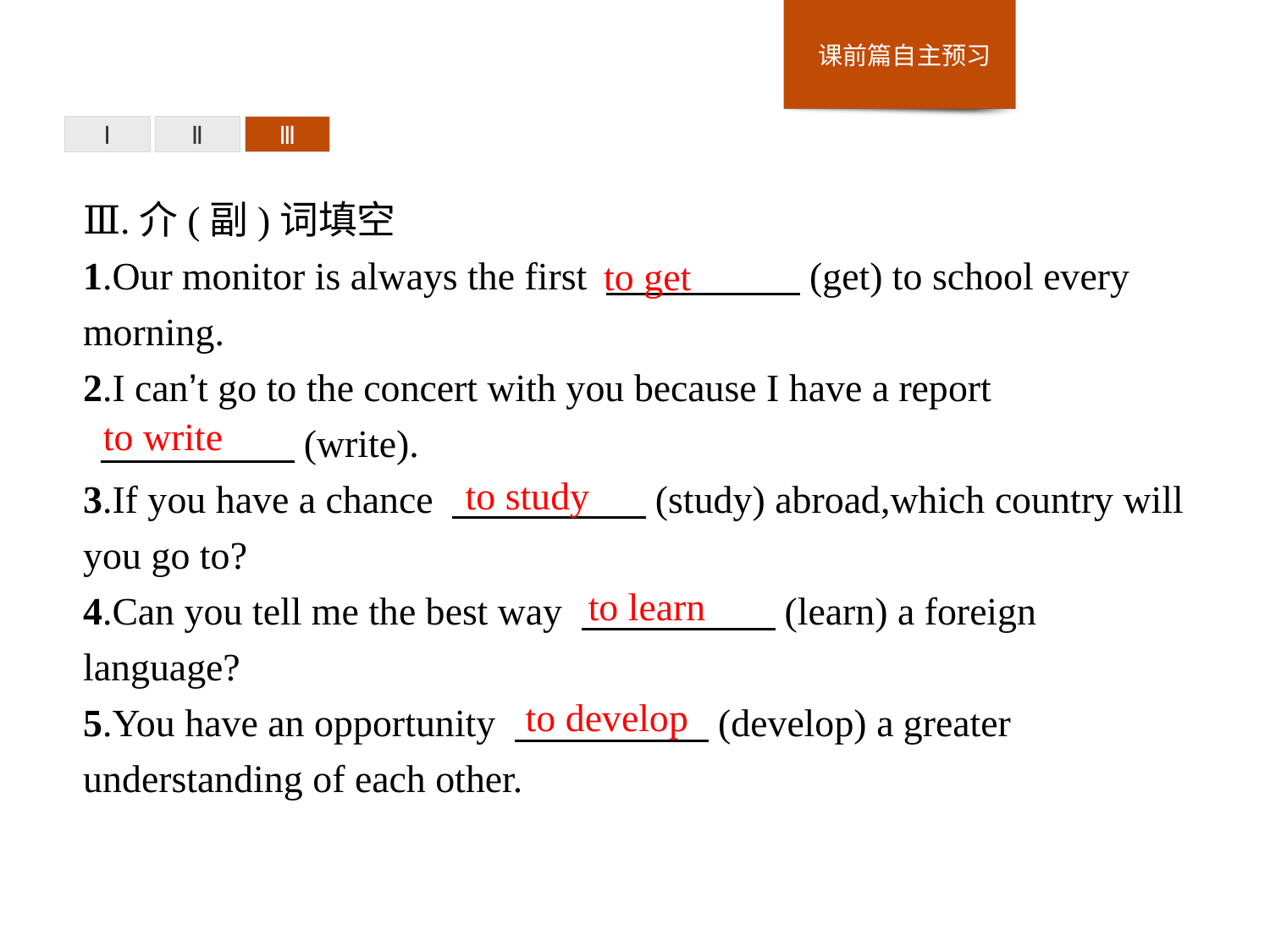

Ⅰ
Ⅱ
Ⅲ
Ⅲ.介(副)词填空
1.Our monitor is always the first 　　　　　(get) to school every morning.
2.I can’t go to the concert with you because I have a report
 　　　　　(write).
3.If you have a chance 　　　　　(study) abroad,which country will you go to?
4.Can you tell me the best way 　　　　　(learn) a foreign language?
5.You have an opportunity 　　　　　(develop) a greater understanding of each other.
to get
to write
to study
to learn
to develop